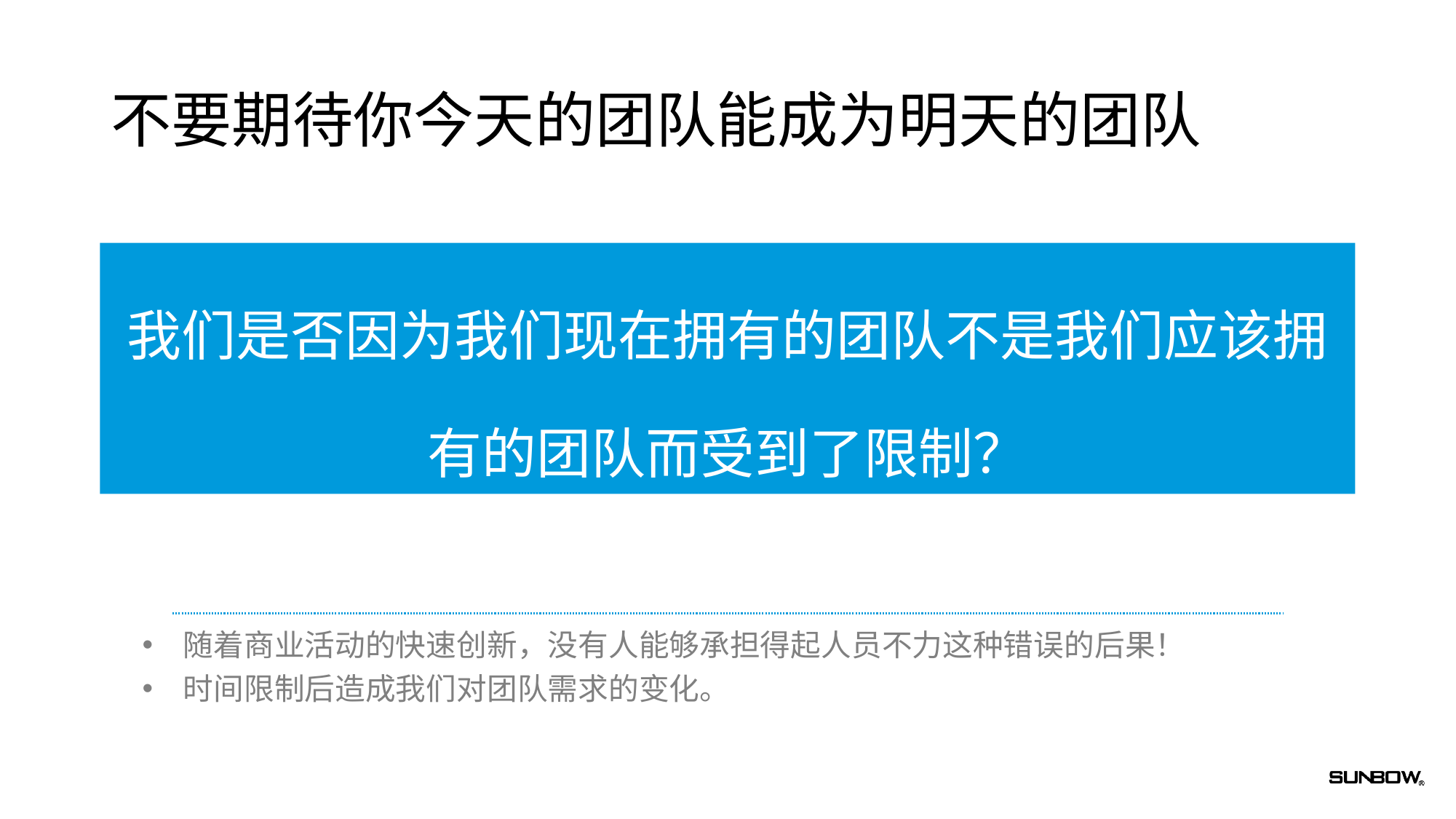

# 不要期待你今天的团队能成为明天的团队
我们是否因为我们现在拥有的团队不是我们应该拥有的团队而受到了限制？
随着商业活动的快速创新，没有人能够承担得起人员不力这种错误的后果！
时间限制后造成我们对团队需求的变化。
34